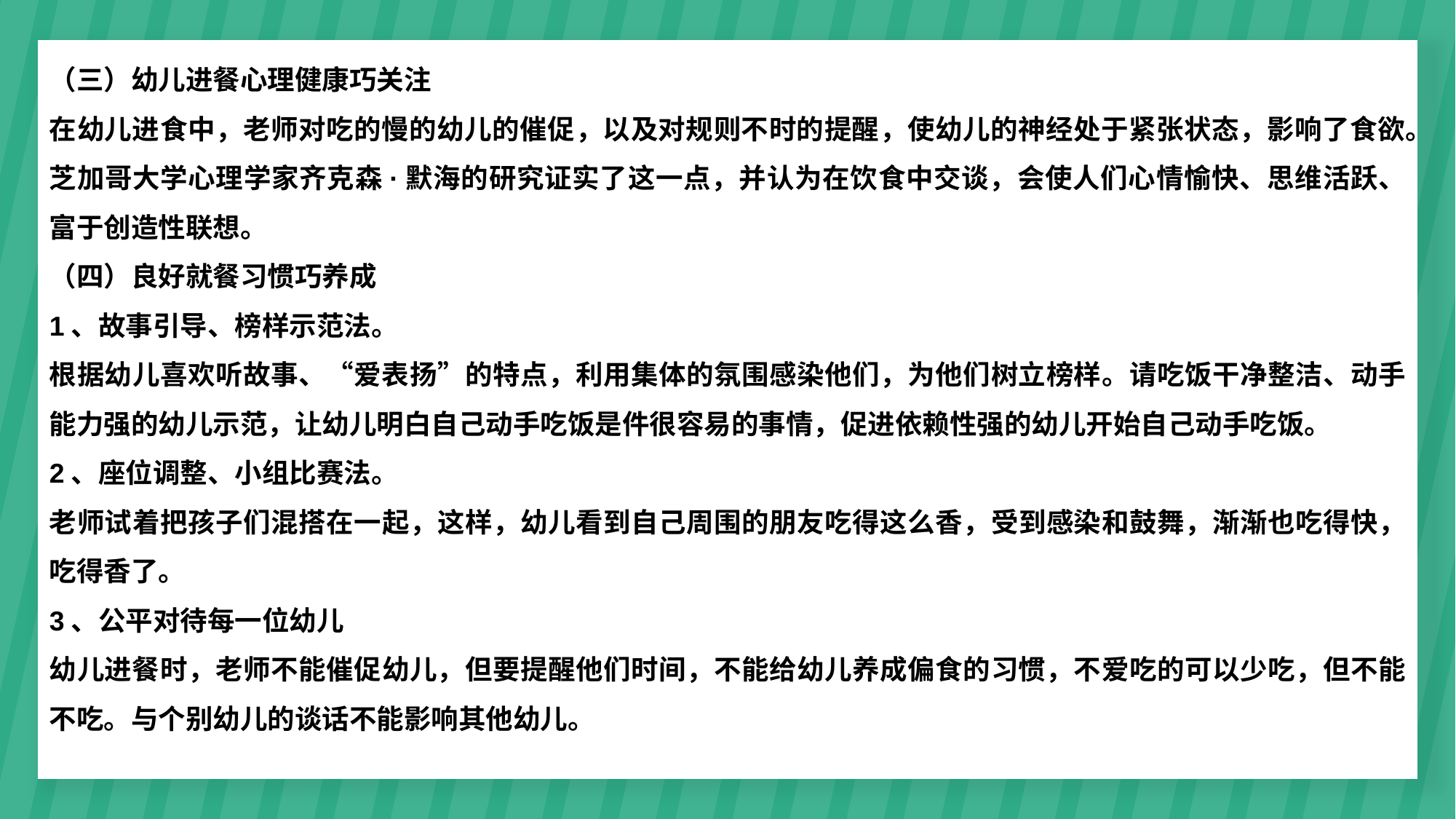

（三）幼儿进餐心理健康巧关注
在幼儿进食中，老师对吃的慢的幼儿的催促，以及对规则不时的提醒，使幼儿的神经处于紧张状态，影响了食欲。芝加哥大学心理学家齐克森·默海的研究证实了这一点，并认为在饮食中交谈，会使人们心情愉快、思维活跃、富于创造性联想。
（四）良好就餐习惯巧养成
1、故事引导、榜样示范法。
根据幼儿喜欢听故事、“爱表扬”的特点，利用集体的氛围感染他们，为他们树立榜样。请吃饭干净整洁、动手能力强的幼儿示范，让幼儿明白自己动手吃饭是件很容易的事情，促进依赖性强的幼儿开始自己动手吃饭。
2、座位调整、小组比赛法。
老师试着把孩子们混搭在一起，这样，幼儿看到自己周围的朋友吃得这么香，受到感染和鼓舞，渐渐也吃得快，吃得香了。
3、公平对待每一位幼儿
幼儿进餐时，老师不能催促幼儿，但要提醒他们时间，不能给幼儿养成偏食的习惯，不爱吃的可以少吃，但不能不吃。与个别幼儿的谈话不能影响其他幼儿。